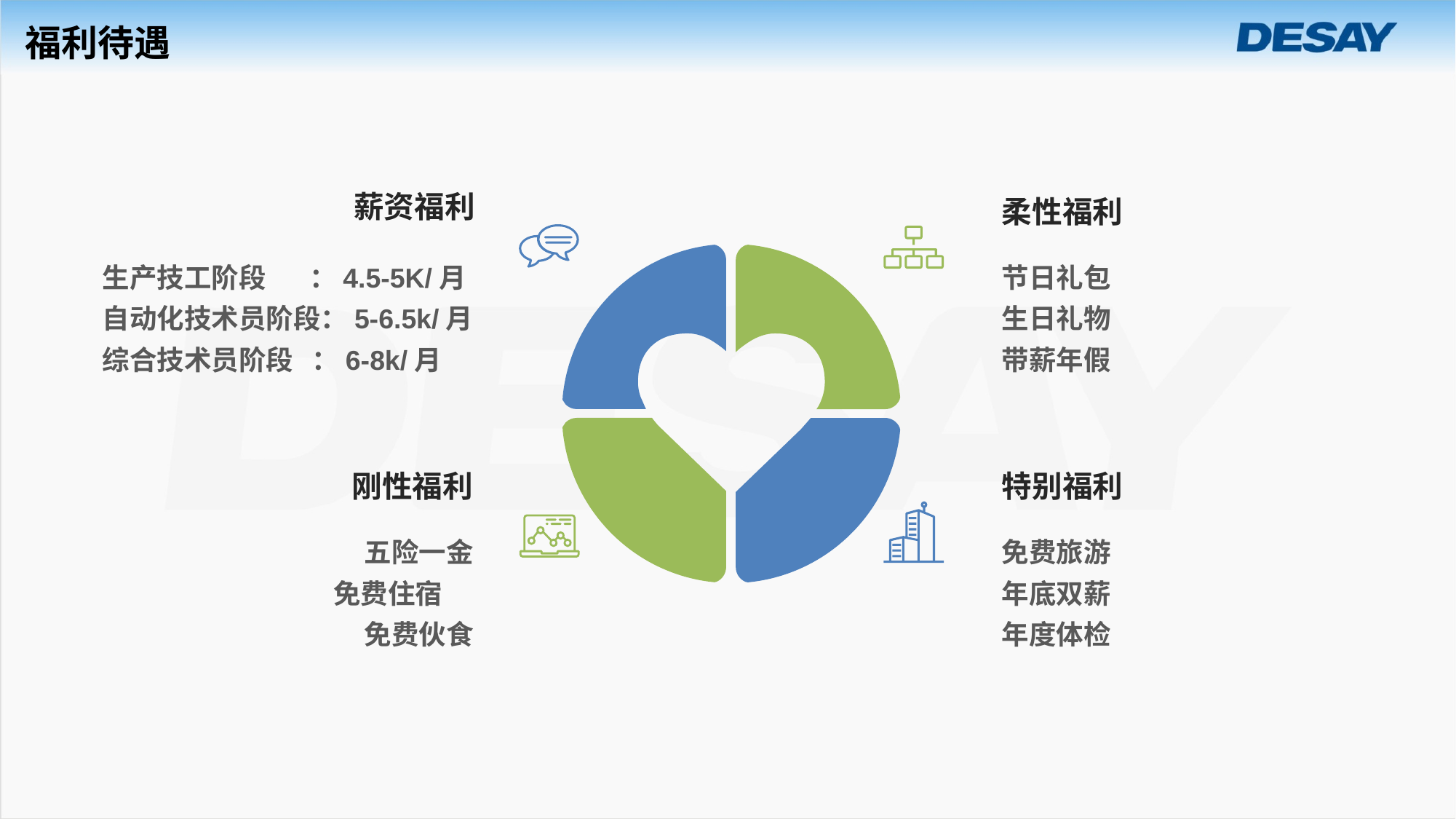

福利待遇
薪资福利
生产技工阶段       ：4.5-5K/月
自动化技术员阶段：5-6.5k/月
综合技术员阶段   ：6-8k/月
柔性福利
节日礼包
生日礼物
带薪年假

刚性福利
五险一金
免费住宿
免费伙食
特别福利
免费旅游
年底双薪
年度体检